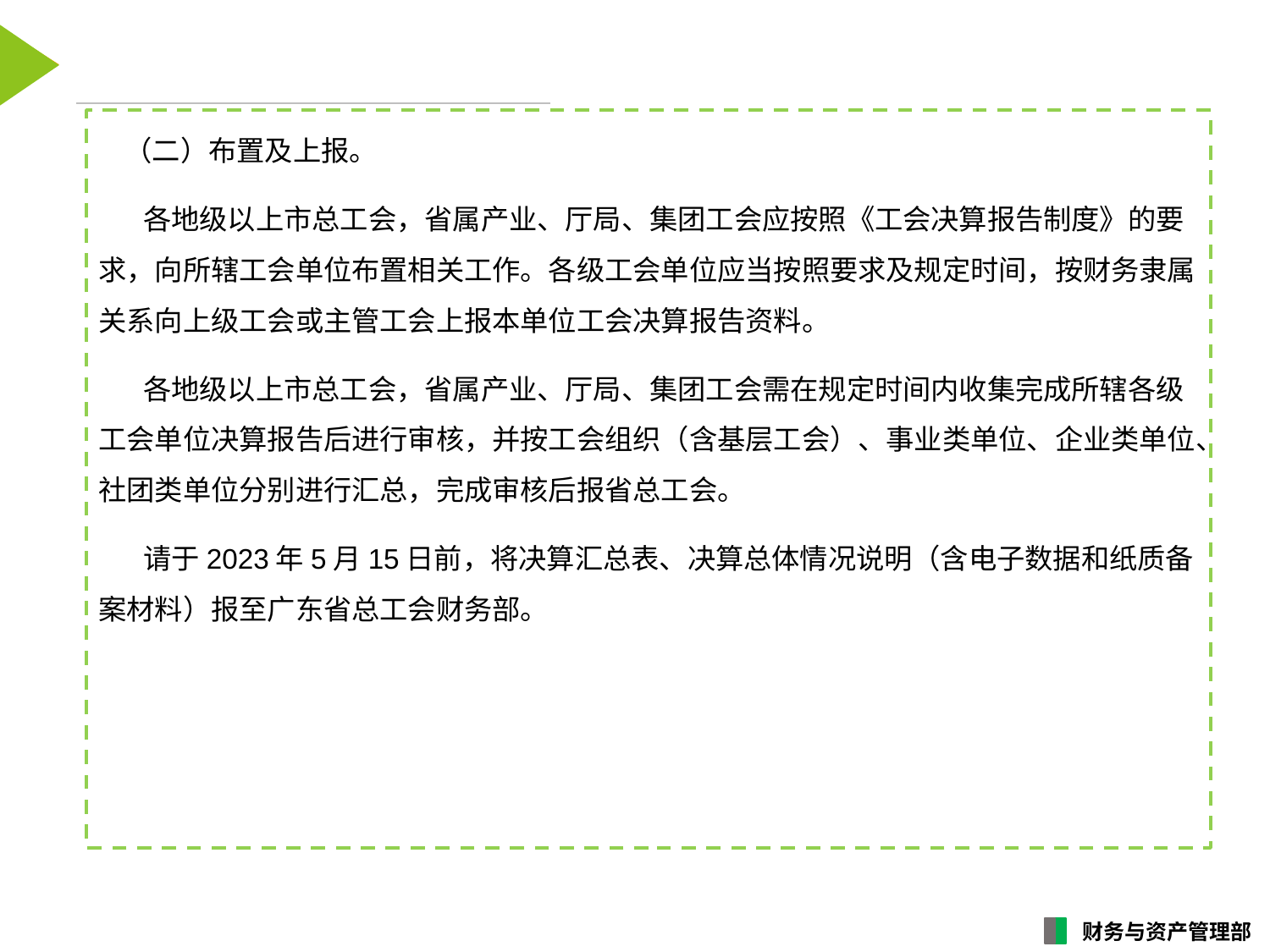

（二）布置及上报。
      各地级以上市总工会，省属产业、厅局、集团工会应按照《工会决算报告制度》的要求，向所辖工会单位布置相关工作。各级工会单位应当按照要求及规定时间，按财务隶属关系向上级工会或主管工会上报本单位工会决算报告资料。
      各地级以上市总工会，省属产业、厅局、集团工会需在规定时间内收集完成所辖各级工会单位决算报告后进行审核，并按工会组织（含基层工会）、事业类单位、企业类单位、社团类单位分别进行汇总，完成审核后报省总工会。
      请于2023年5月15日前，将决算汇总表、决算总体情况说明（含电子数据和纸质备案材料）报至广东省总工会财务部。